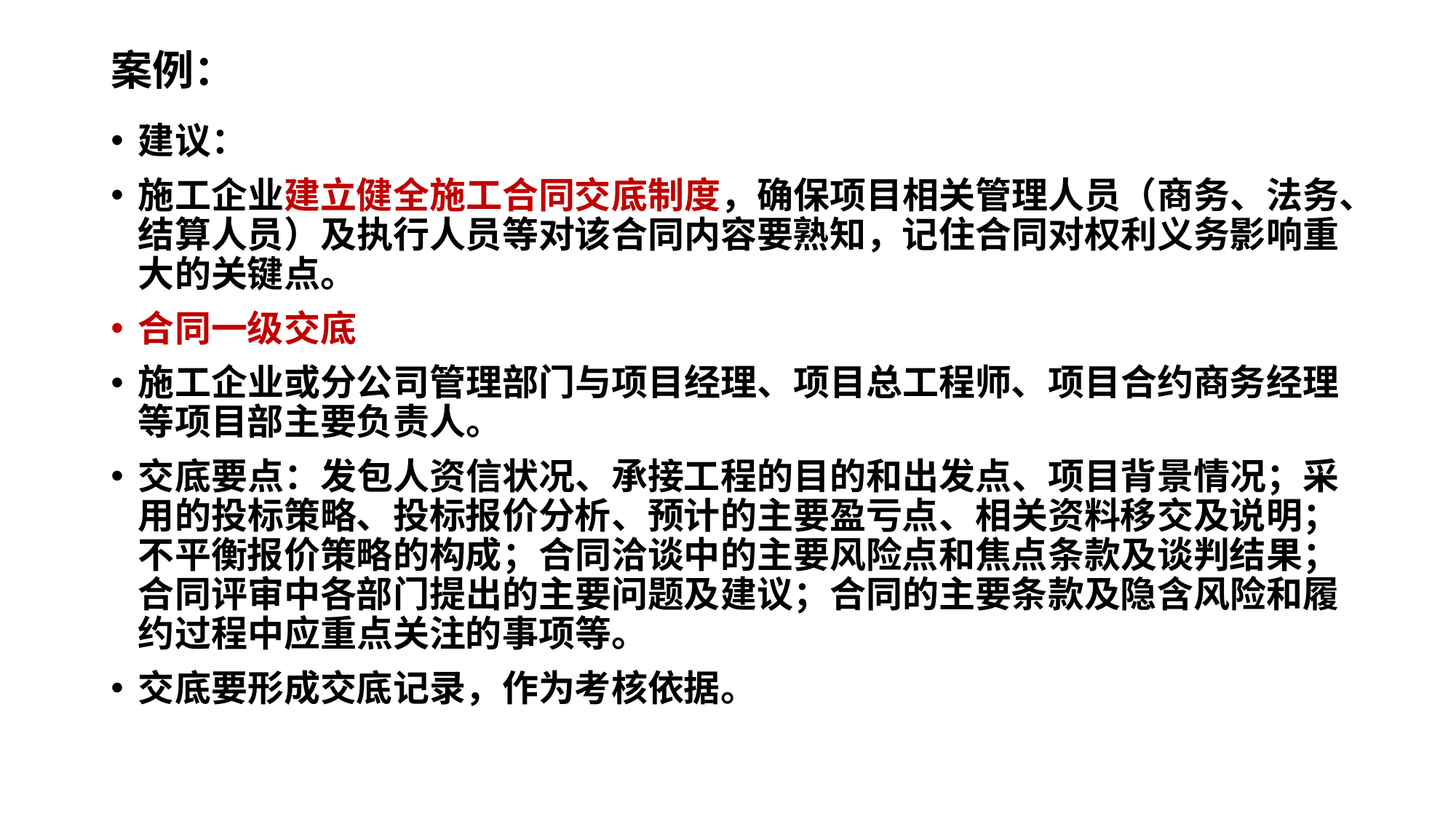

# 案例：
建议：
施工企业建立健全施工合同交底制度，确保项目相关管理人员（商务、法务、结算人员）及执行人员等对该合同内容要熟知，记住合同对权利义务影响重大的关键点。
合同一级交底
施工企业或分公司管理部门与项目经理、项目总工程师、项目合约商务经理等项目部主要负责人。
交底要点：发包人资信状况、承接工程的目的和出发点、项目背景情况；采用的投标策略、投标报价分析、预计的主要盈亏点、相关资料移交及说明；不平衡报价策略的构成；合同洽谈中的主要风险点和焦点条款及谈判结果；合同评审中各部门提出的主要问题及建议；合同的主要条款及隐含风险和履约过程中应重点关注的事项等。
交底要形成交底记录，作为考核依据。